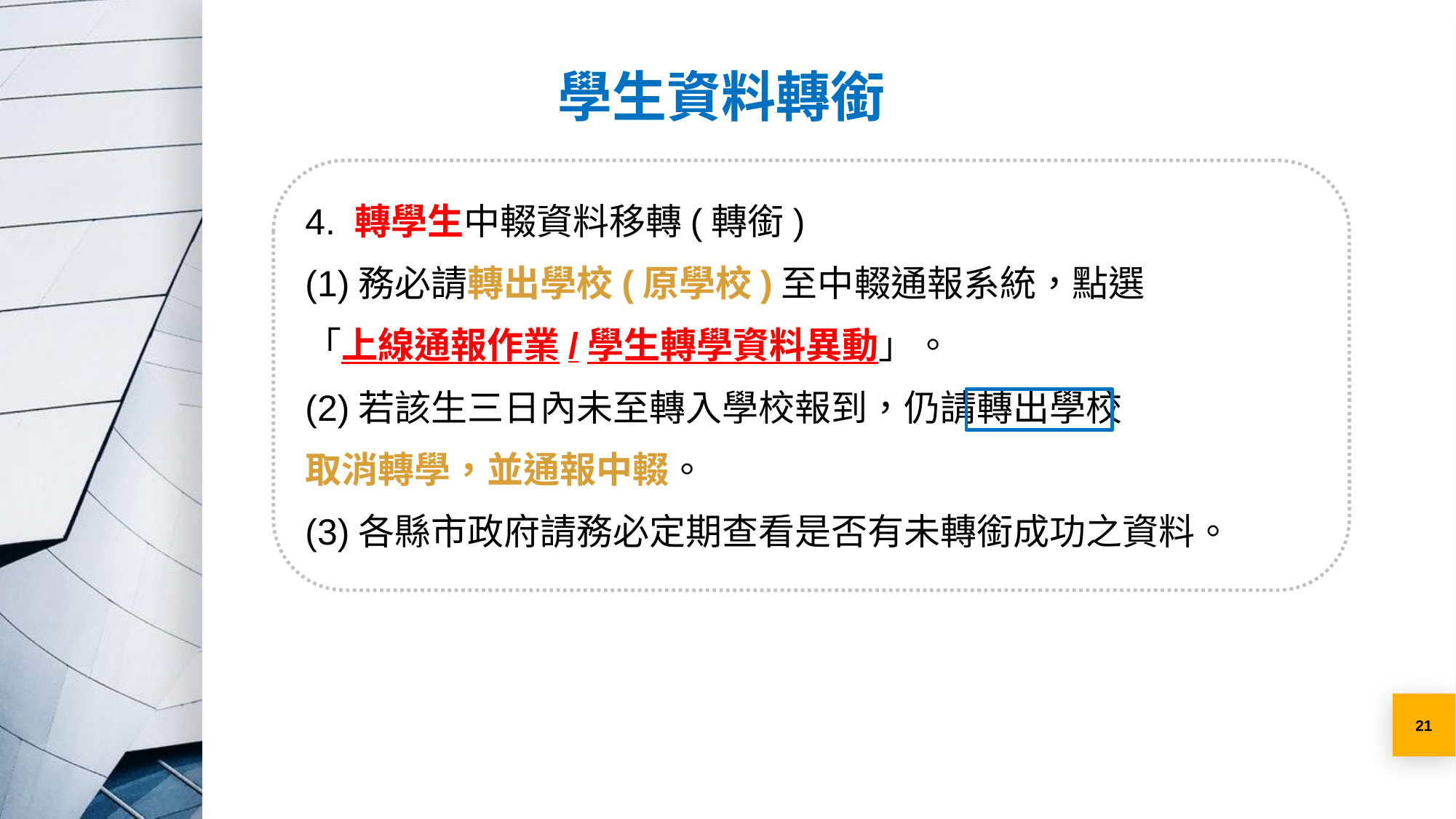

學生資料轉銜
4. 轉學生中輟資料移轉(轉銜)
(1)務必請轉出學校(原學校)至中輟通報系統，點選
「上線通報作業/學生轉學資料異動」。
(2)若該生三日內未至轉入學校報到，仍請轉出學校
取消轉學，並通報中輟。
(3)各縣市政府請務必定期查看是否有未轉銜成功之資料。

21